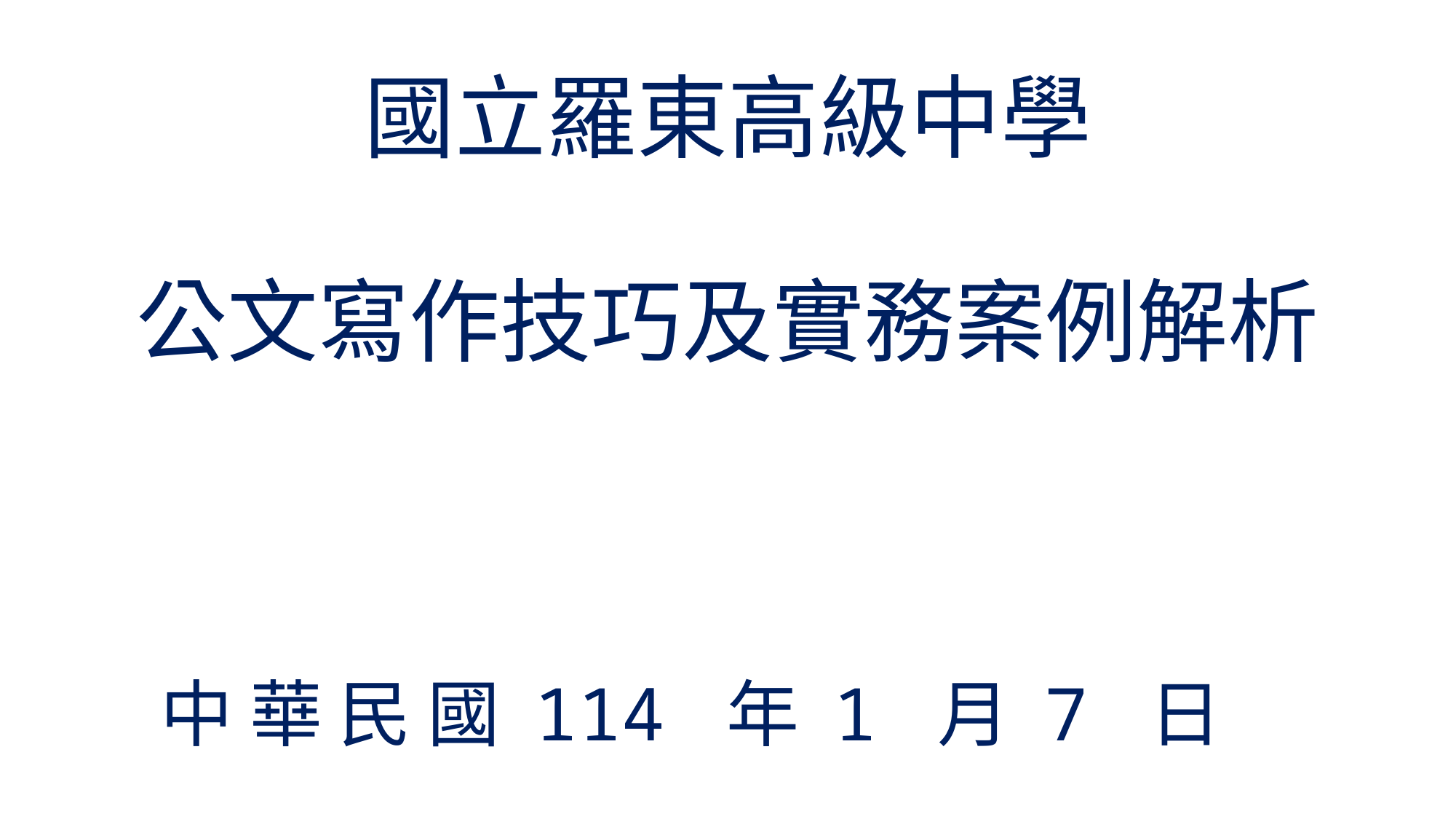

# 國立羅東高級中學

公文寫作技巧及實務案例解析

中 華 民 國 114 年 1 月 7 日